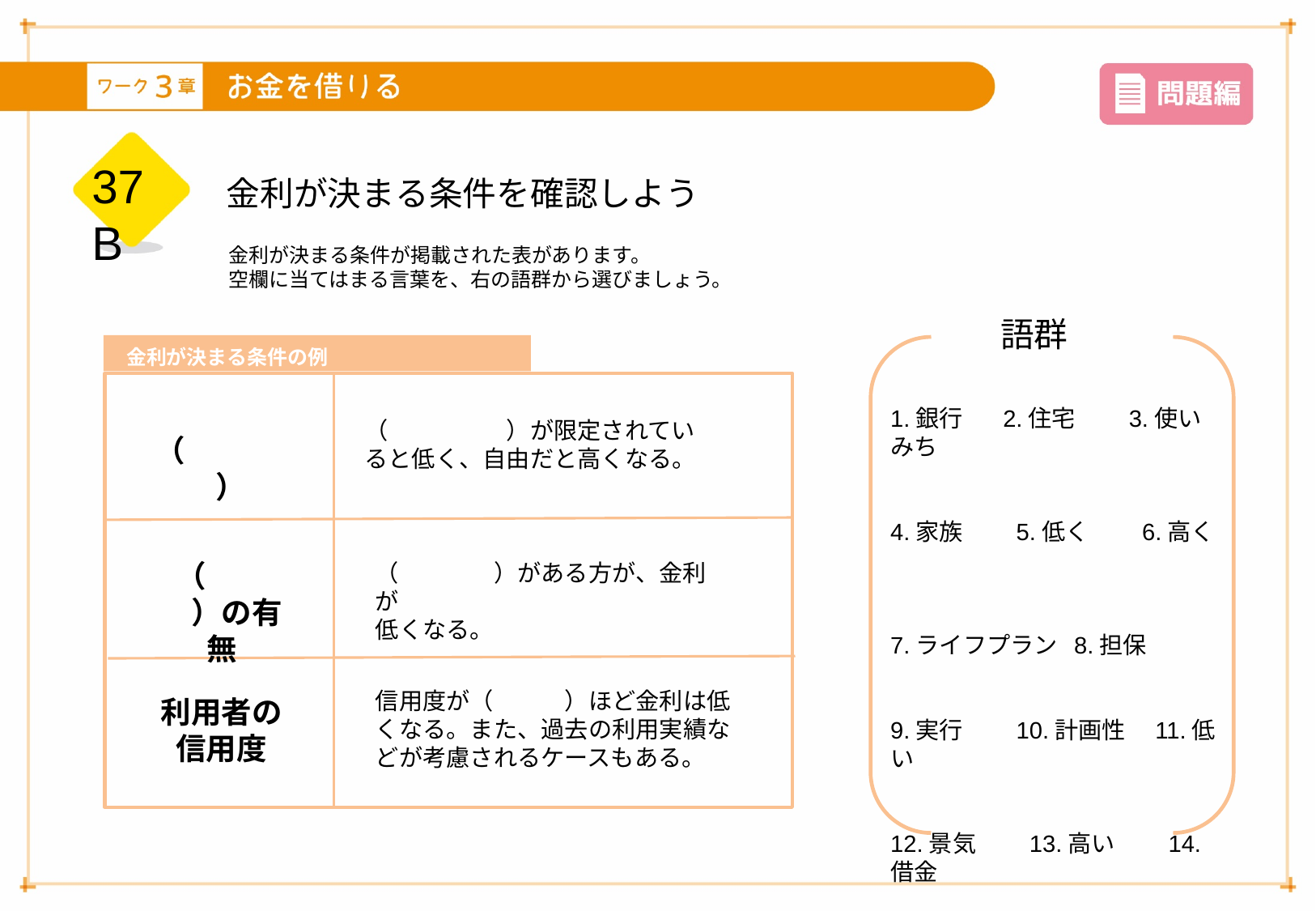

37B
金利が決まる条件を確認しよう
金利が決まる条件が掲載された表があります。
空欄に当てはまる言葉を、右の語群から選びましょう。
語群

金利が決まる条件の例

1.銀行　  2.住宅　　3.使いみち

4.家族　　5.低く　　6.高く

7.ライフプラン  8.担保

9.実行　　10.計画性　11.低い

12.景気　　13.高い　　14.借金
（　　　　　）が限定されていると低く、自由だと高くなる。
（　　　　　）
（　　　）の有無
（　　　　）がある方が、金利が
低くなる。
信用度が（　　　）ほど金利は低くなる。また、過去の利用実績などが考慮されるケースもある。
利用者の信用度